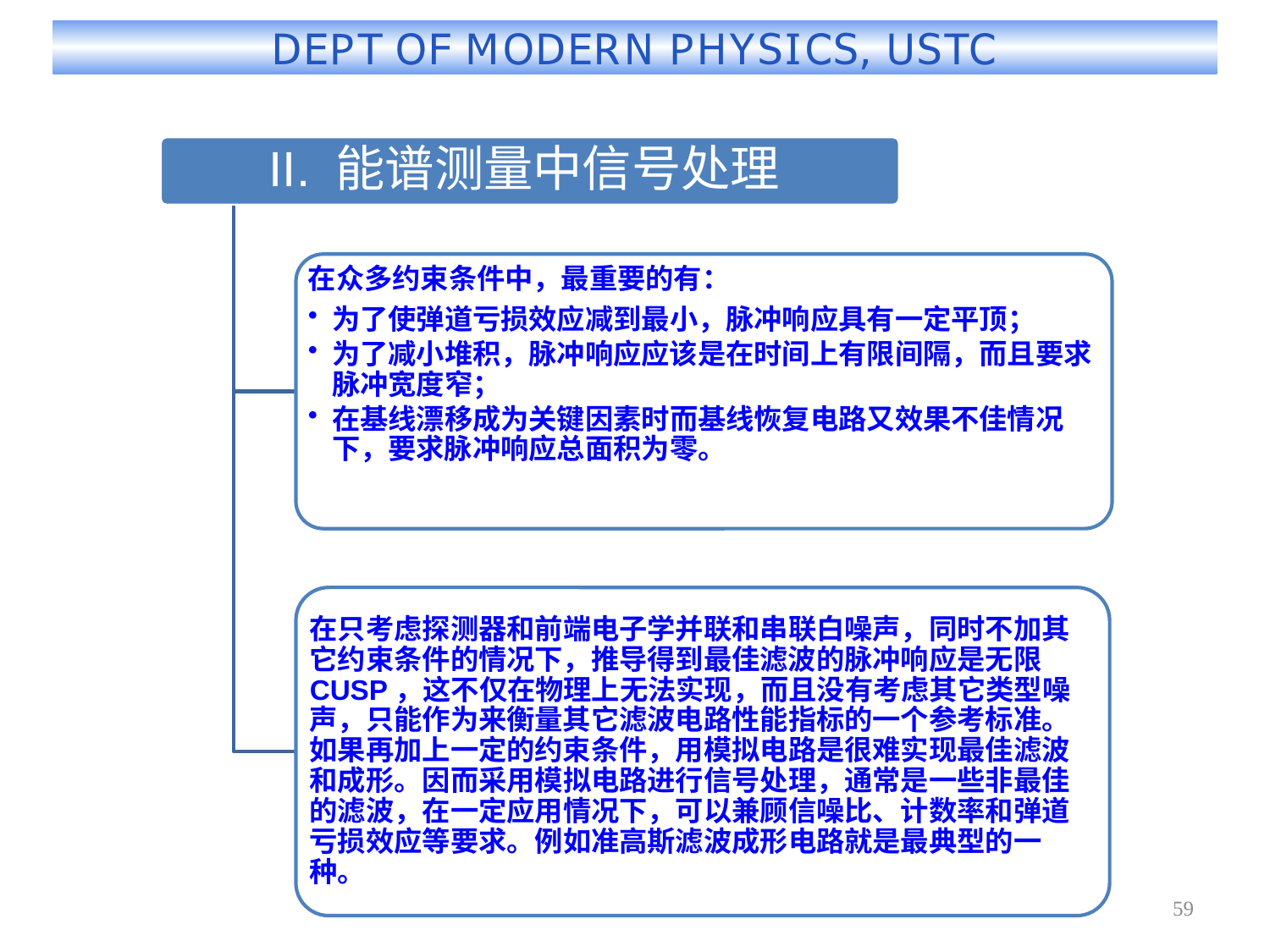

# 能谱测	量中信号处理
II. 能谱测量中信号处理
在众多约束条件中，最重要的有：
为了使弹道亏损效应减到最小，脉冲响应具有一定平顶；
为了减小堆积，脉冲响应应该是在时间上有限间隔，而且要求脉冲宽度窄；
在基线漂移成为关键因素时而基线恢复电路又效果不佳情况下，要求脉冲响应总面积为零。
在只考虑探测器和前端电子学并联和串联白噪声，同时不加其它约束条件的情况下，推导得到最佳滤波的脉冲响应是无限CUSP，这不仅在物理上无法实现，而且没有考虑其它类型噪声，只能作为来衡量其它滤波电路性能指标的一个参考标准。如果再加上一定的约束条件，用模拟电路是很难实现最佳滤波和成形。因而采用模拟电路进行信号处理，通常是一些非最佳的滤波，在一定应用情况下，可以兼顾信噪比、计数率和弹道亏损效应等要求。例如准高斯滤波成形电路就是最典型的一种。
59